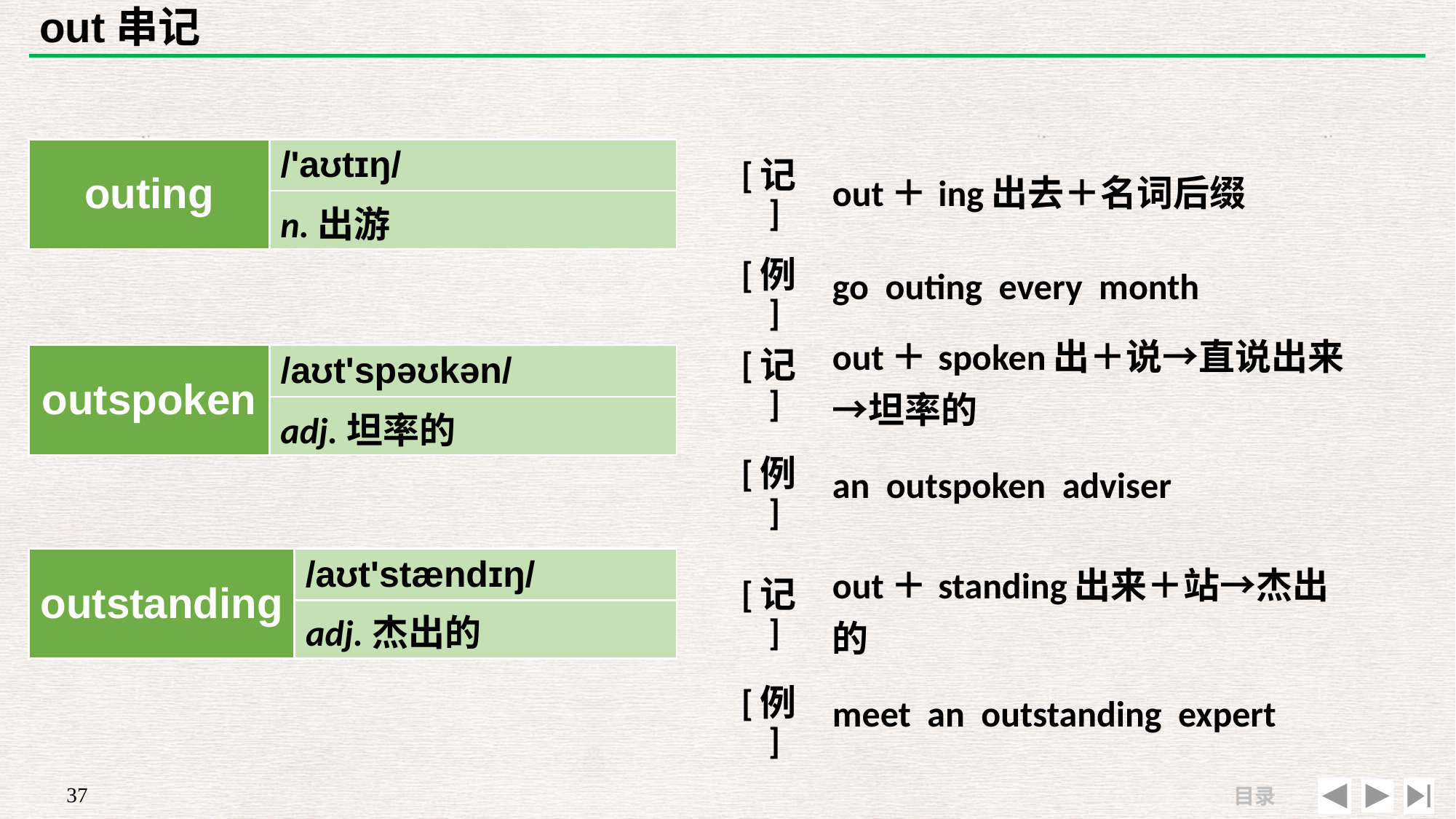

# out串记

| outing | /'aʊtɪŋ/ |
| --- | --- |
|  |  |
| [记] | out＋ing出去＋名词后缀 |
| --- | --- |
| [例] | go outing every month |
n.出游
| [记] | out＋spoken出＋说→直说出来→坦率的 |
| --- | --- |
| [例] | an outspoken adviser |
| outspoken | /aʊt'spəʊkən/ |
| --- | --- |
|  |  |
adj.坦率的
| outstanding | /aʊt'stændɪŋ/ |
| --- | --- |
|  |  |
| [记] | out＋standing出来＋站→杰出的 |
| --- | --- |
| [例] | meet an outstanding expert |
adj.杰出的